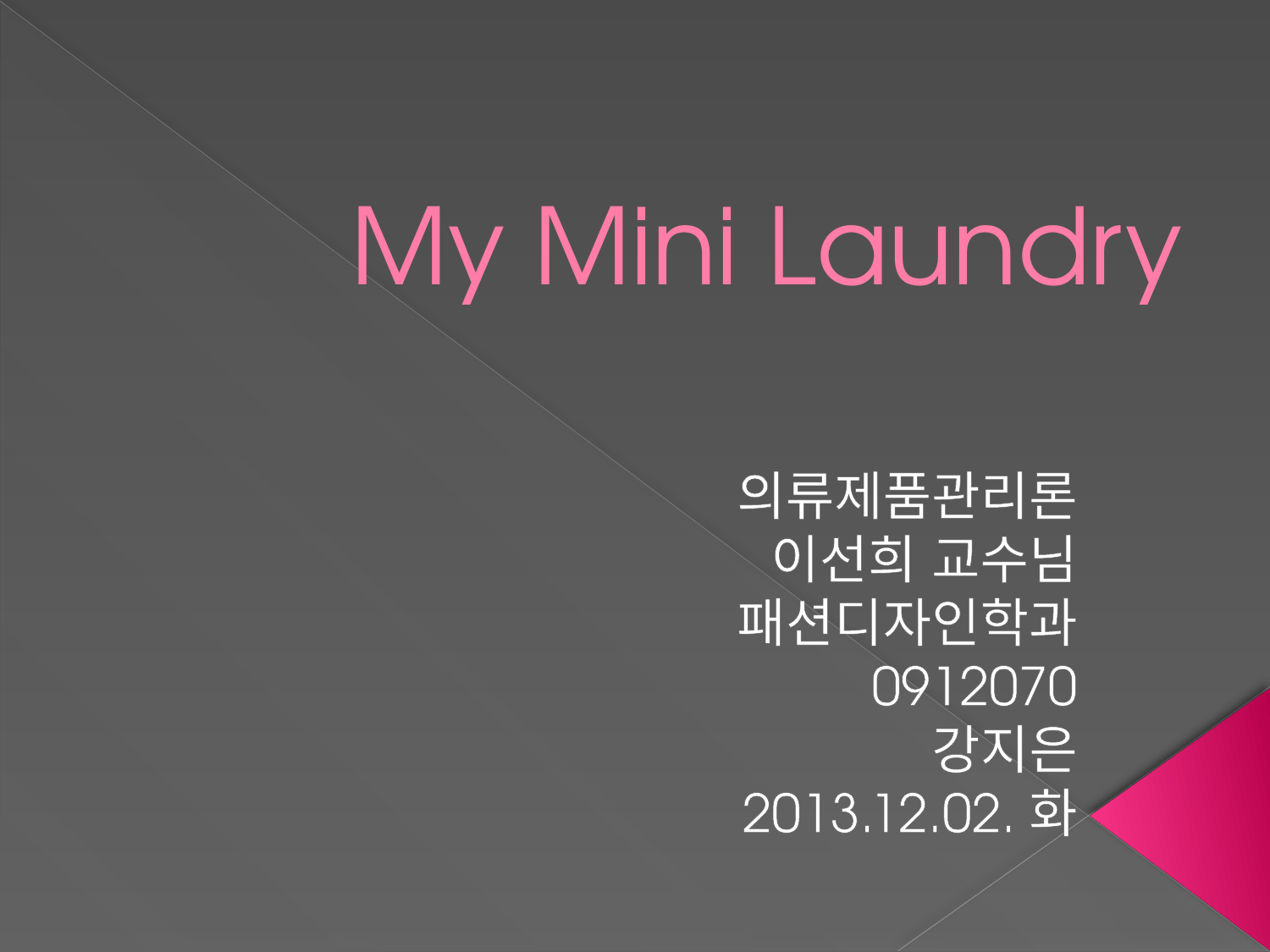

# My Mini Laundry
의류제품관리론
이선희 교수님
패션디자인학과
0912070
강지은
2013.12.02.화